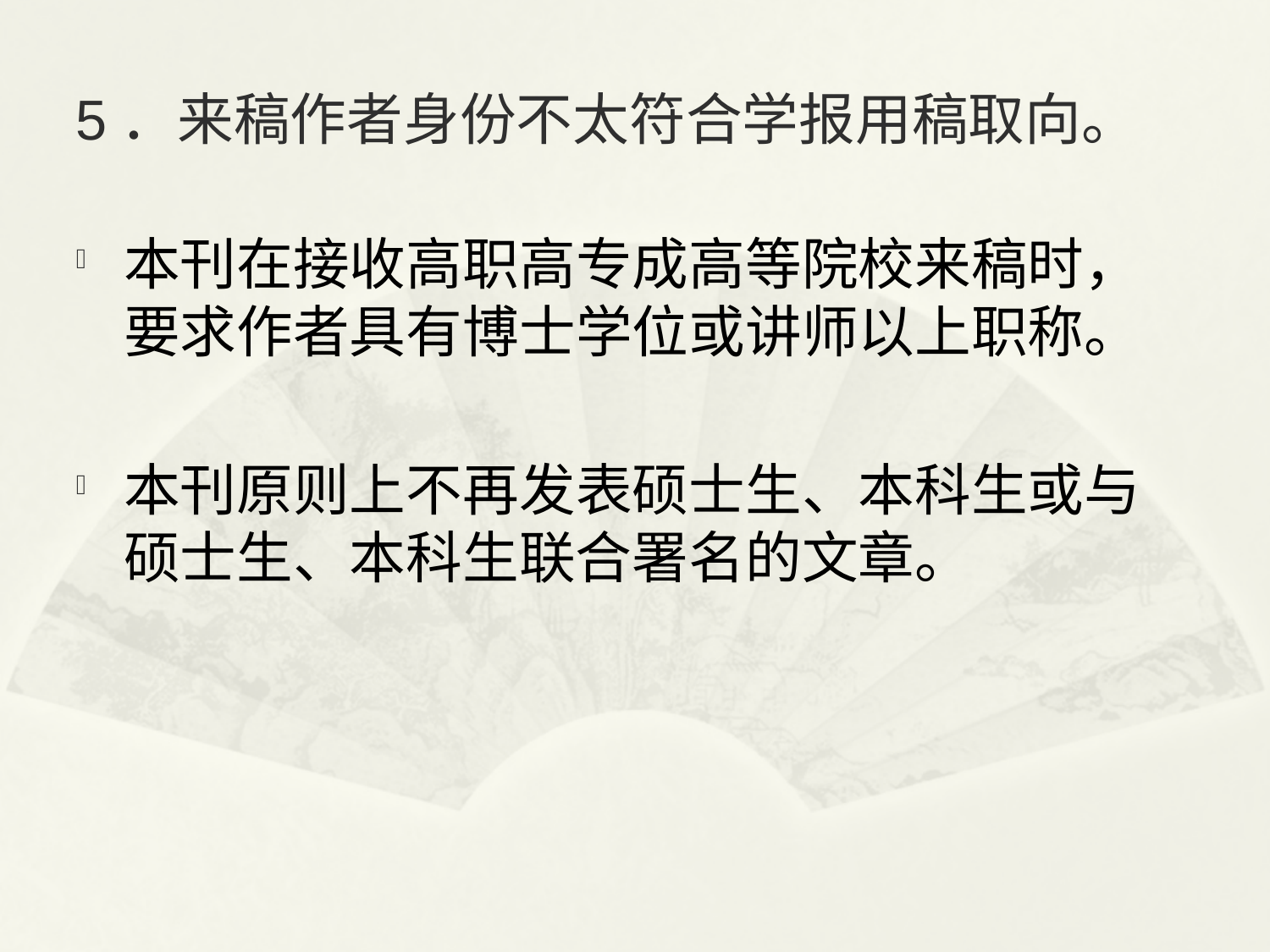

# 5．来稿作者身份不太符合学报用稿取向。
本刊在接收高职高专成高等院校来稿时，要求作者具有博士学位或讲师以上职称。

本刊原则上不再发表硕士生、本科生或与硕士生、本科生联合署名的文章。